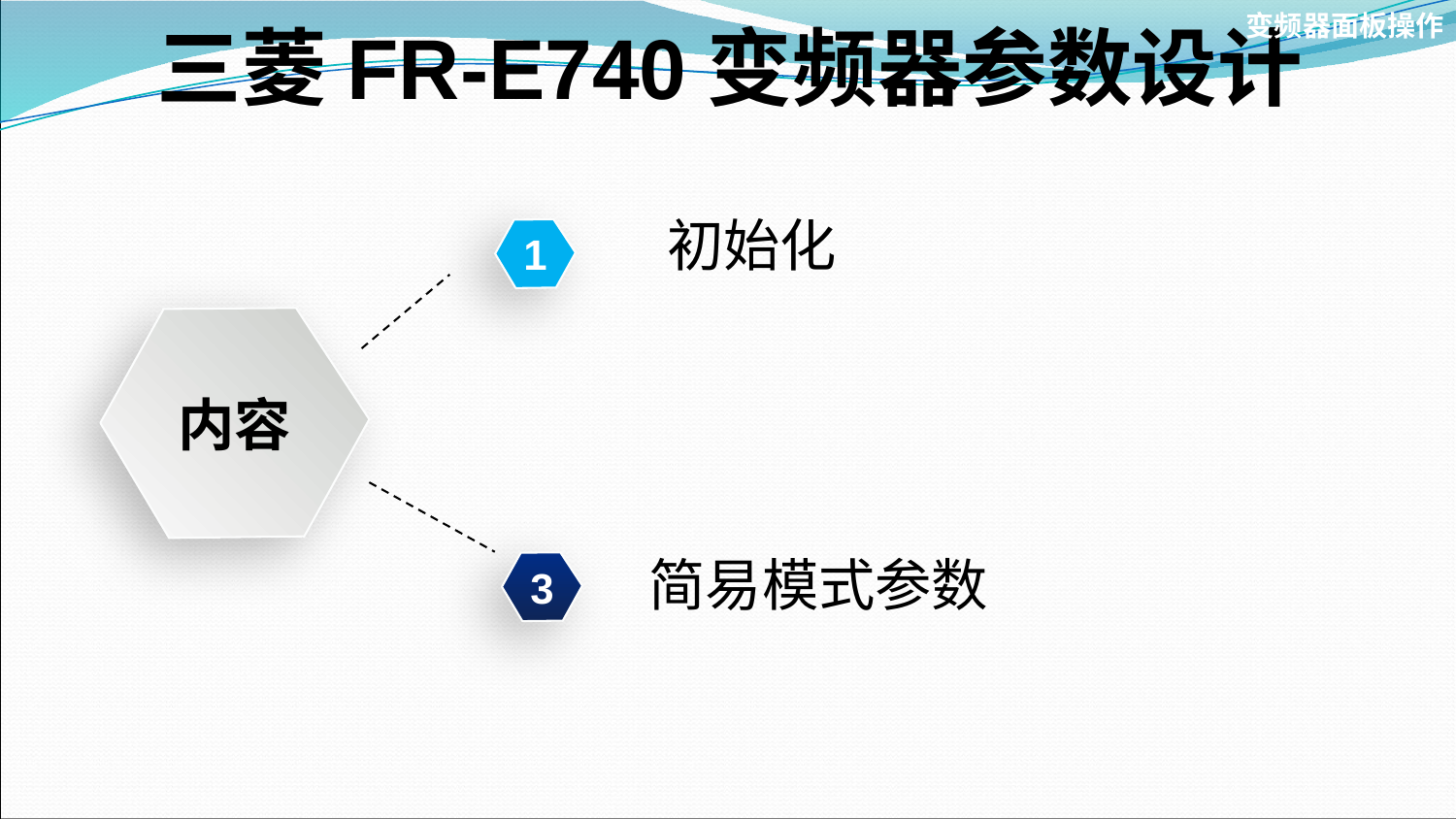

# 三菱FR-E740变频器参数设计
变频器面板操作
初始化
1
内容
简易模式参数
3
2